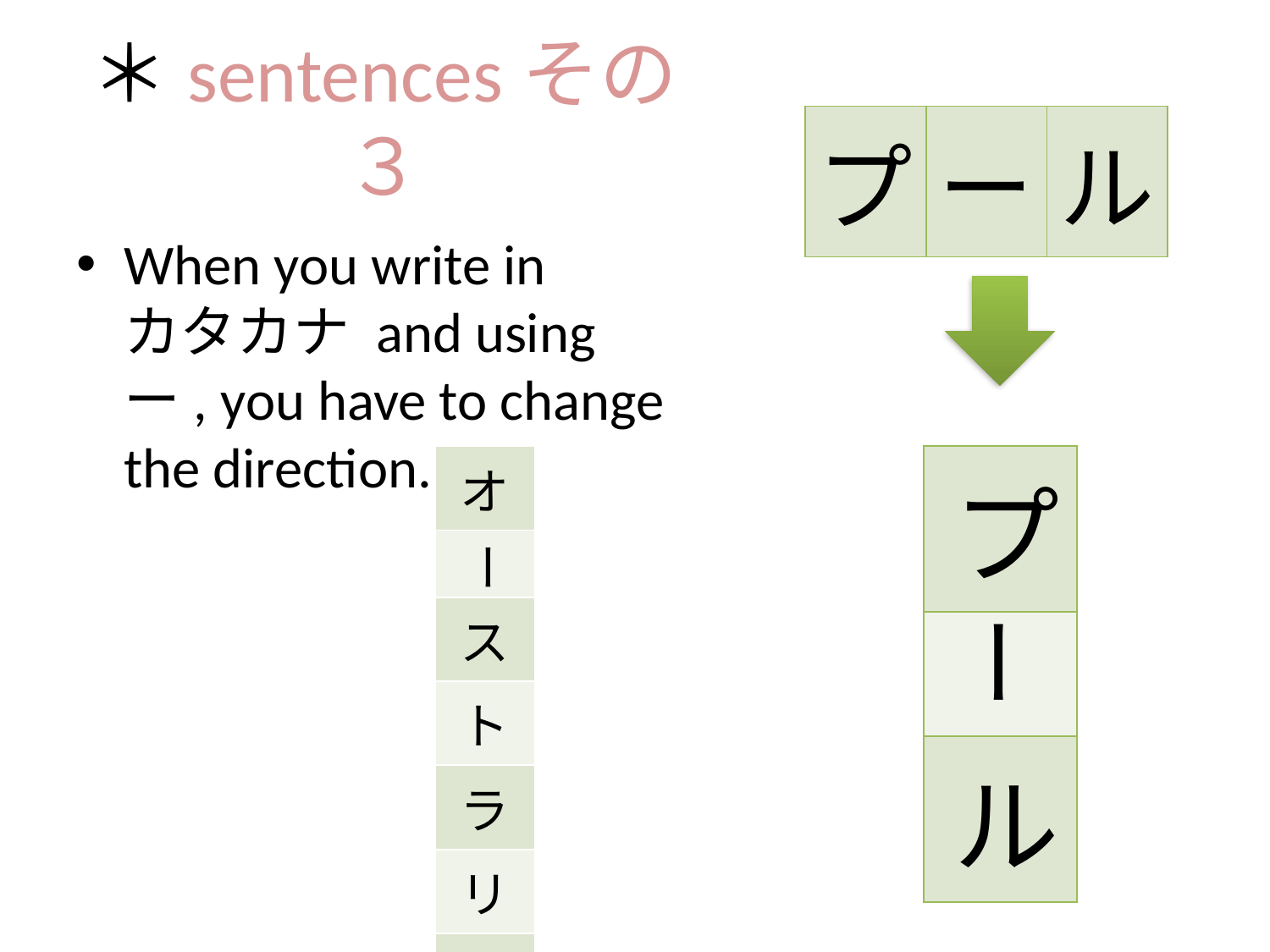

# ＊sentencesその３
| プ | ー | ル |
| --- | --- | --- |
When you write in       カタカナ and using ー, you have to change the direction.

| オ |
| --- |
|  |
| ス |
| ト |
| ラ |
| リ |
| ア |
| プ |
| --- |
|  |
| ル |
ー
ー